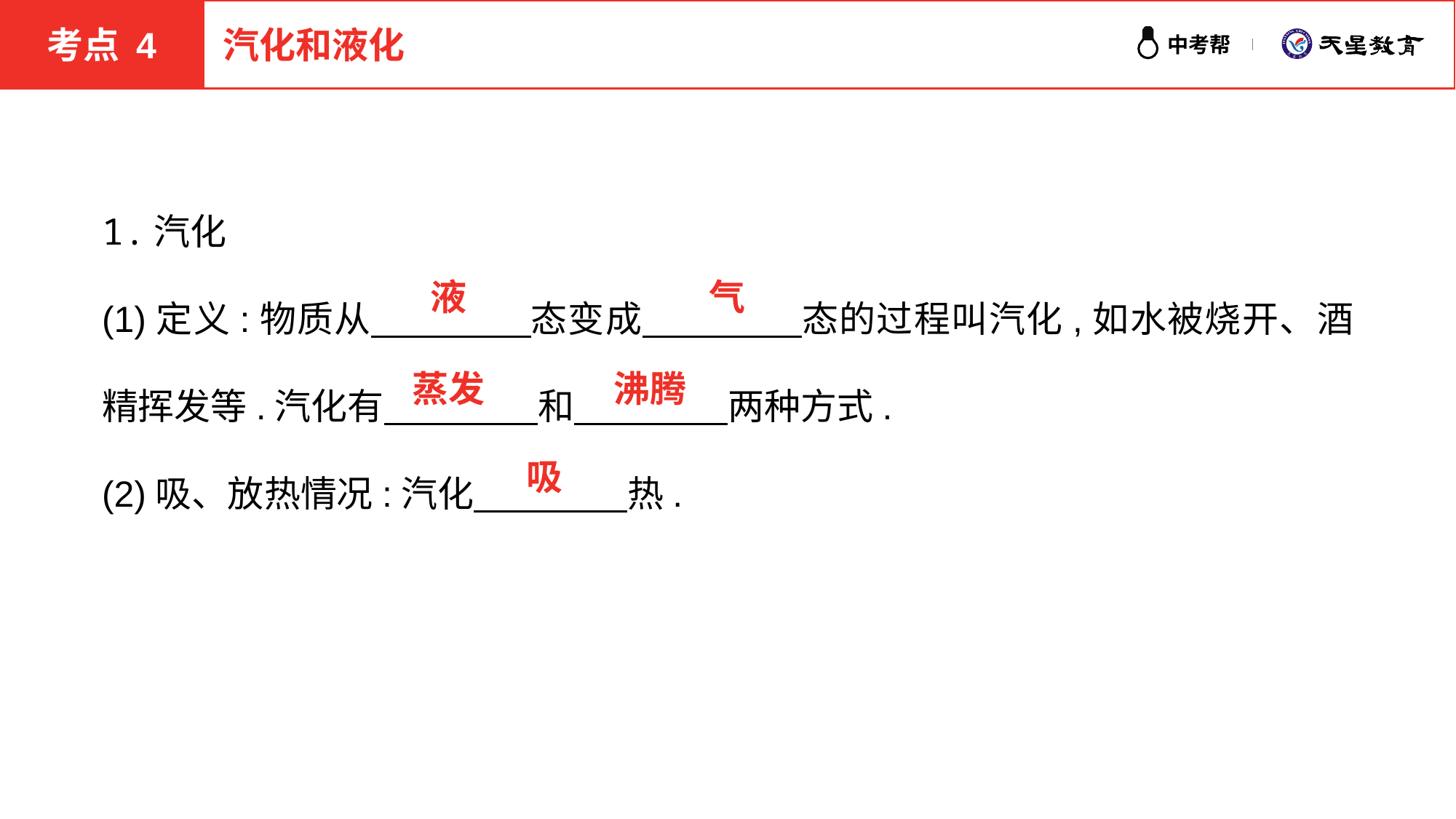

考点 4
汽化和液化
1.汽化
(1)定义:物质从 　　　　态变成 　　　　态的过程叫汽化,如水被烧开、酒精挥发等.汽化有 　　　　和 　　　　两种方式.
(2)吸、放热情况:汽化 　　　　热.
气
液
蒸发
沸腾
吸